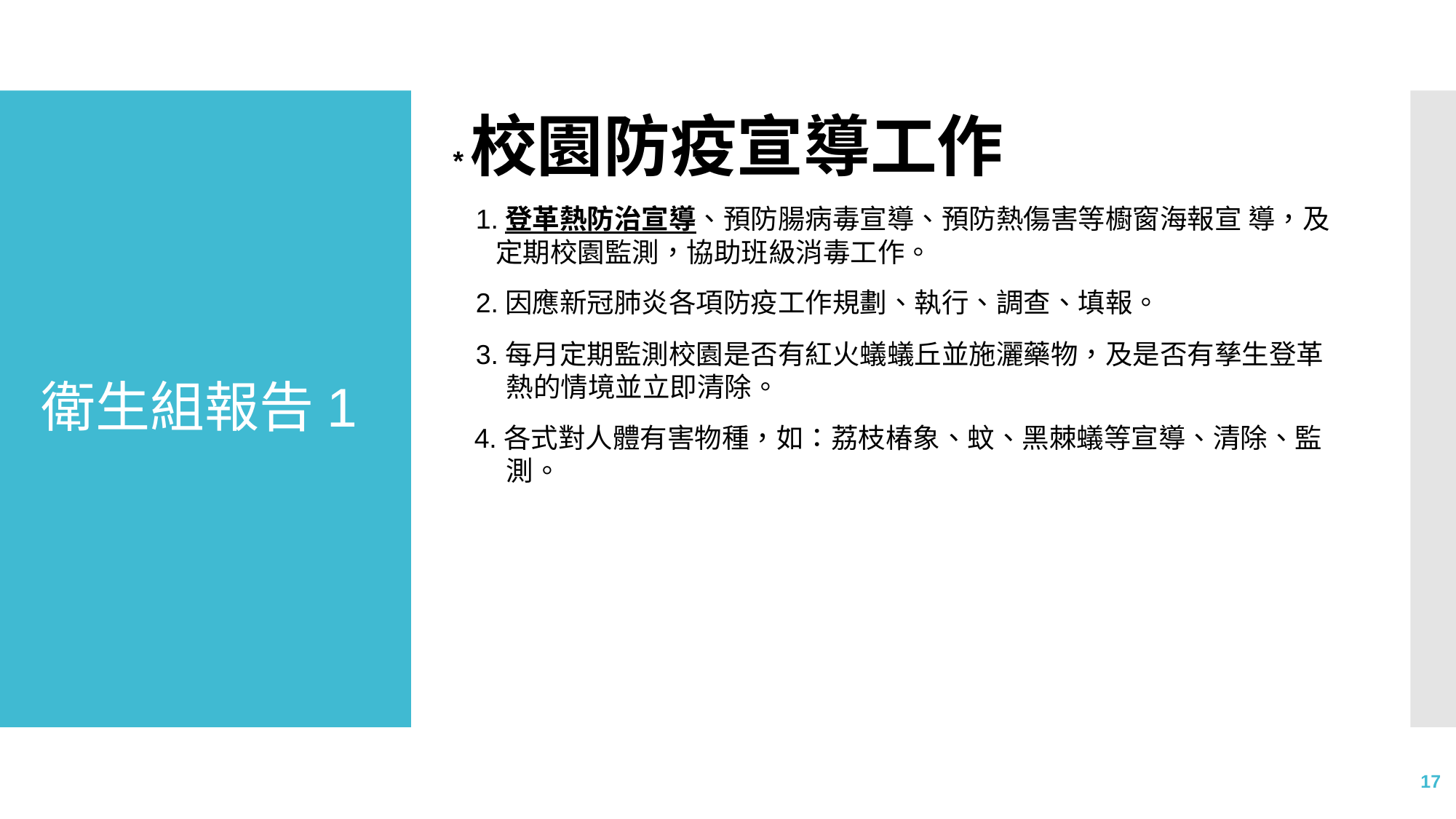

*校園防疫宣導工作
   1.登革熱防治宣導、預防腸病毒宣導、預防熱傷害等櫥窗海報宣 導，及定期校園監測，協助班級消毒工作。
   2.因應新冠肺炎各項防疫工作規劃、執行、調查、填報。
   3.每月定期監測校園是否有紅火蟻蟻丘並施灑藥物，及是否有孳生登革熱的情境並立即清除。
4.各式對人體有害物種，如：荔枝椿象、蚊、黑棘蟻等宣導、清除、監測。
# 衛生組報告1
17